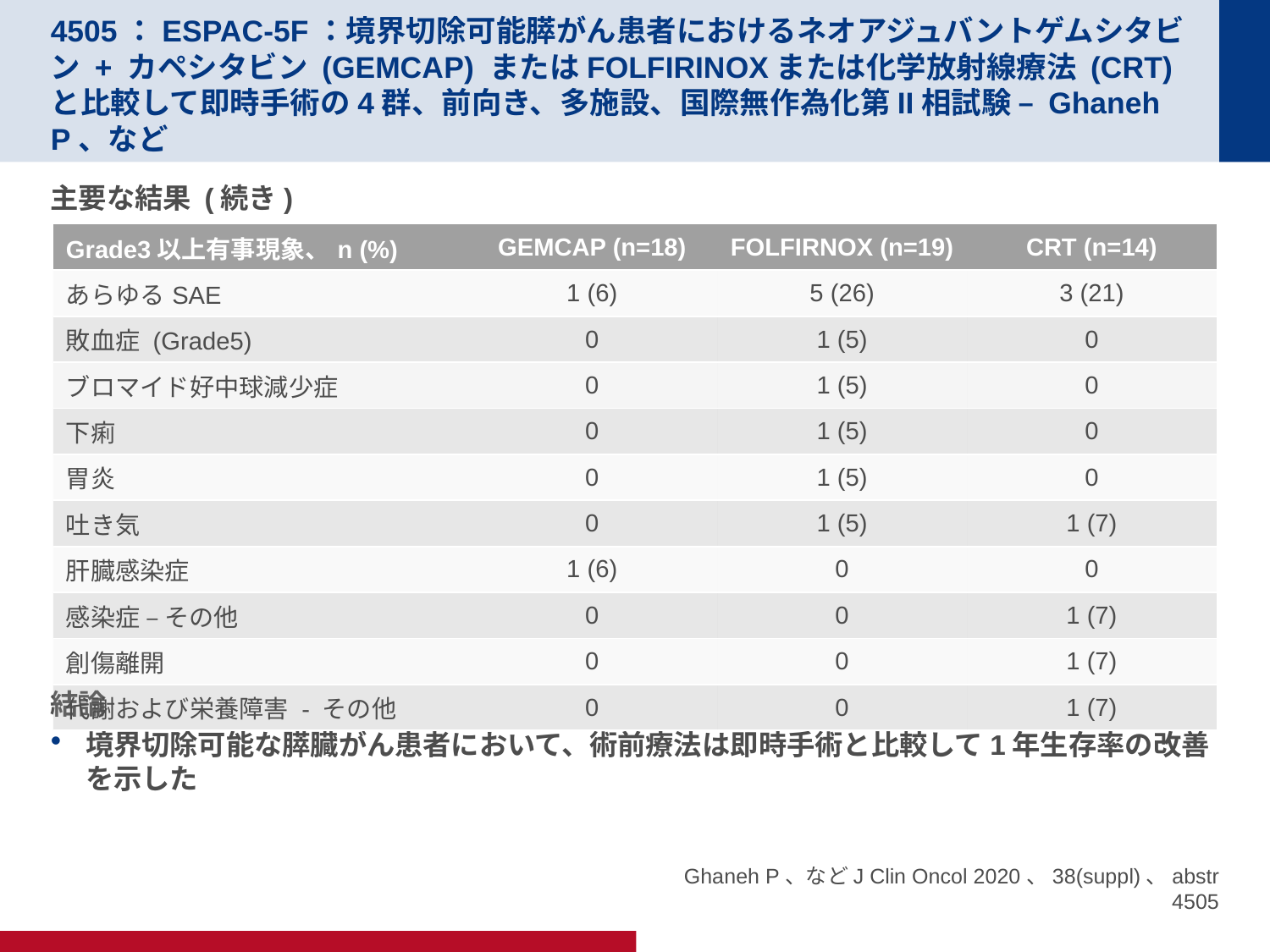

# 4505：ESPAC-5F：境界切除可能膵がん患者におけるネオアジュバントゲムシタビン + カペシタビン (GEMCAP) またはFOLFIRINOXまたは化学放射線療法 (CRT) と比較して即時手術の4群、前向き、多施設、国際無作為化第II相試験 – Ghaneh P、など
主要な結果 (続き)
結論
境界切除可能な膵臓がん患者において、術前療法は即時手術と比較して1年生存率の改善を示した
| Grade3以上有事現象、n (%) | GEMCAP (n=18) | FOLFIRNOX (n=19) | CRT (n=14) |
| --- | --- | --- | --- |
| あらゆるSAE | 1 (6) | 5 (26) | 3 (21) |
| 敗血症 (Grade5) | 0 | 1 (5) | 0 |
| ブロマイド好中球減少症 | 0 | 1 (5) | 0 |
| 下痢 | 0 | 1 (5) | 0 |
| 胃炎 | 0 | 1 (5) | 0 |
| 吐き気 | 0 | 1 (5) | 1 (7) |
| 肝臓感染症 | 1 (6) | 0 | 0 |
| 感染症 – その他 | 0 | 0 | 1 (7) |
| 創傷離開 | 0 | 0 | 1 (7) |
| 代謝および栄養障害 - その他 | 0 | 0 | 1 (7) |
Ghaneh P、などJ Clin Oncol 2020、38(suppl)、abstr 4505